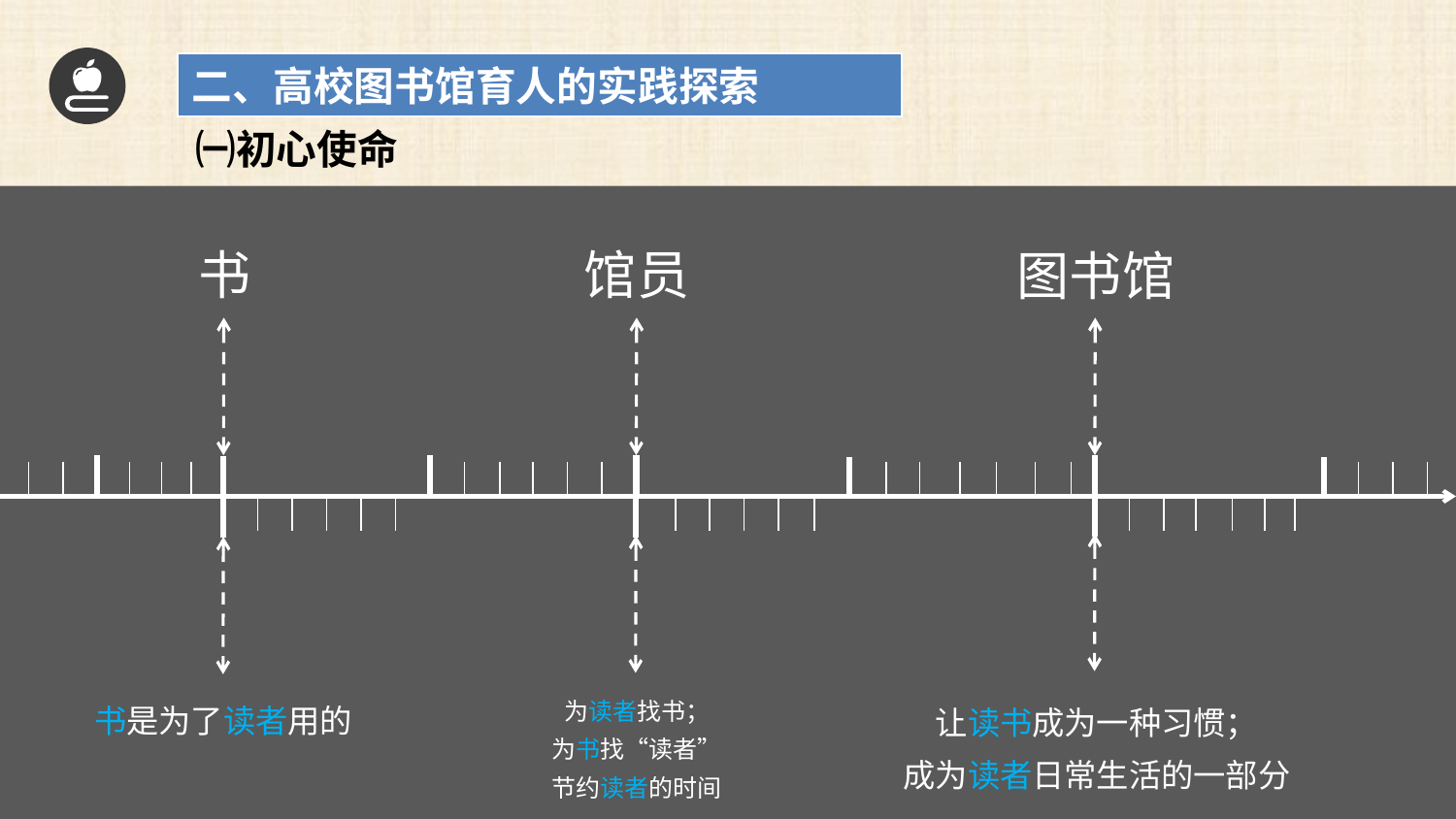

二、高校图书馆育人的实践探索
㈠初心使命

书
馆员
图书馆
为读者找书；
为书找“读者”
节约读者的时间
书是为了读者用的
让读书成为一种习惯；
成为读者日常生活的一部分